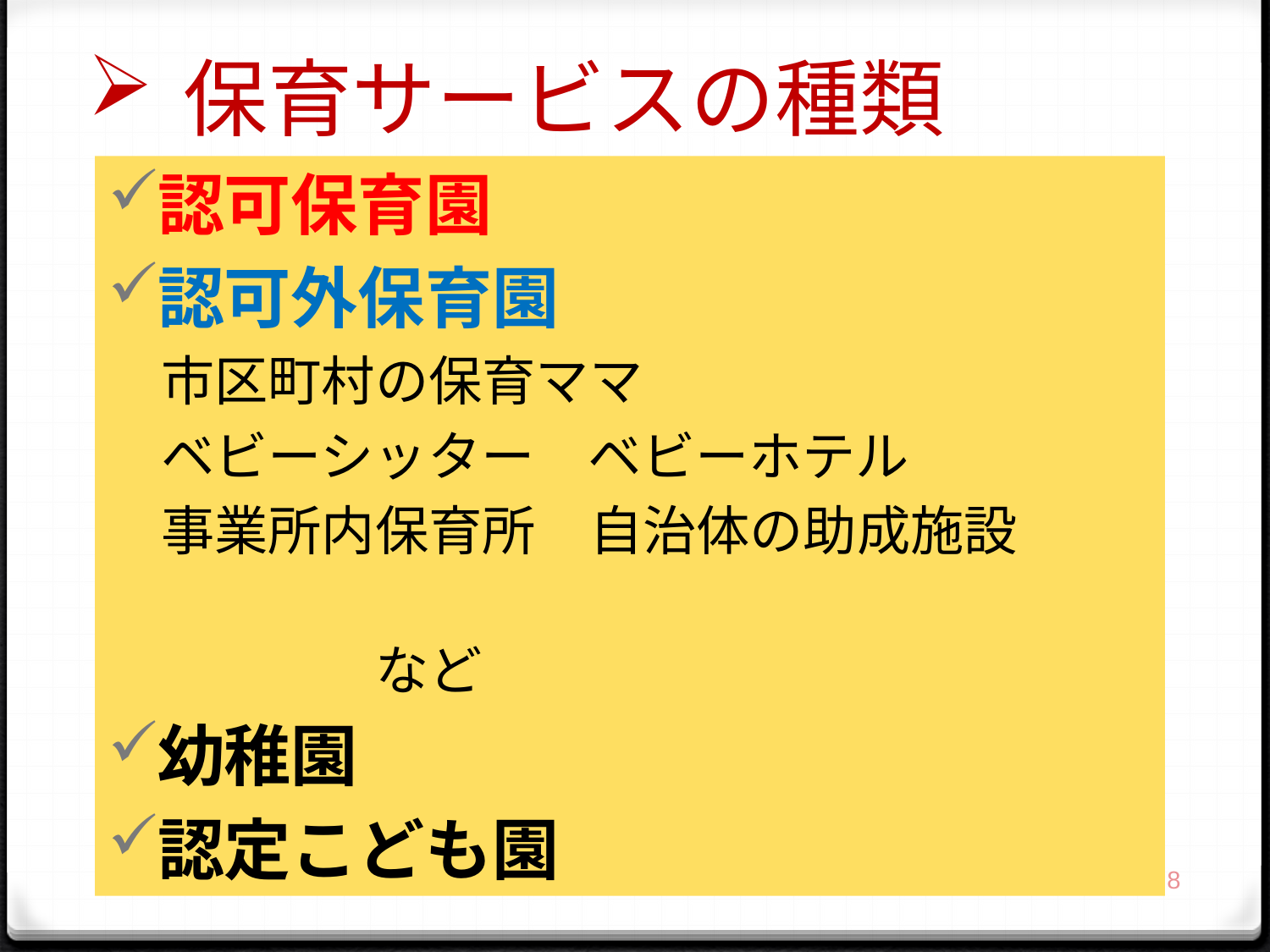

# 保育サービスの種類
認可保育園
認可外保育園
　市区町村の保育ママ
　ベビーシッター　ベビーホテル
　事業所内保育所　自治体の助成施設
　　　　　　　　　　　　　　　　　　　　　　　　など
幼稚園
認定こども園
8